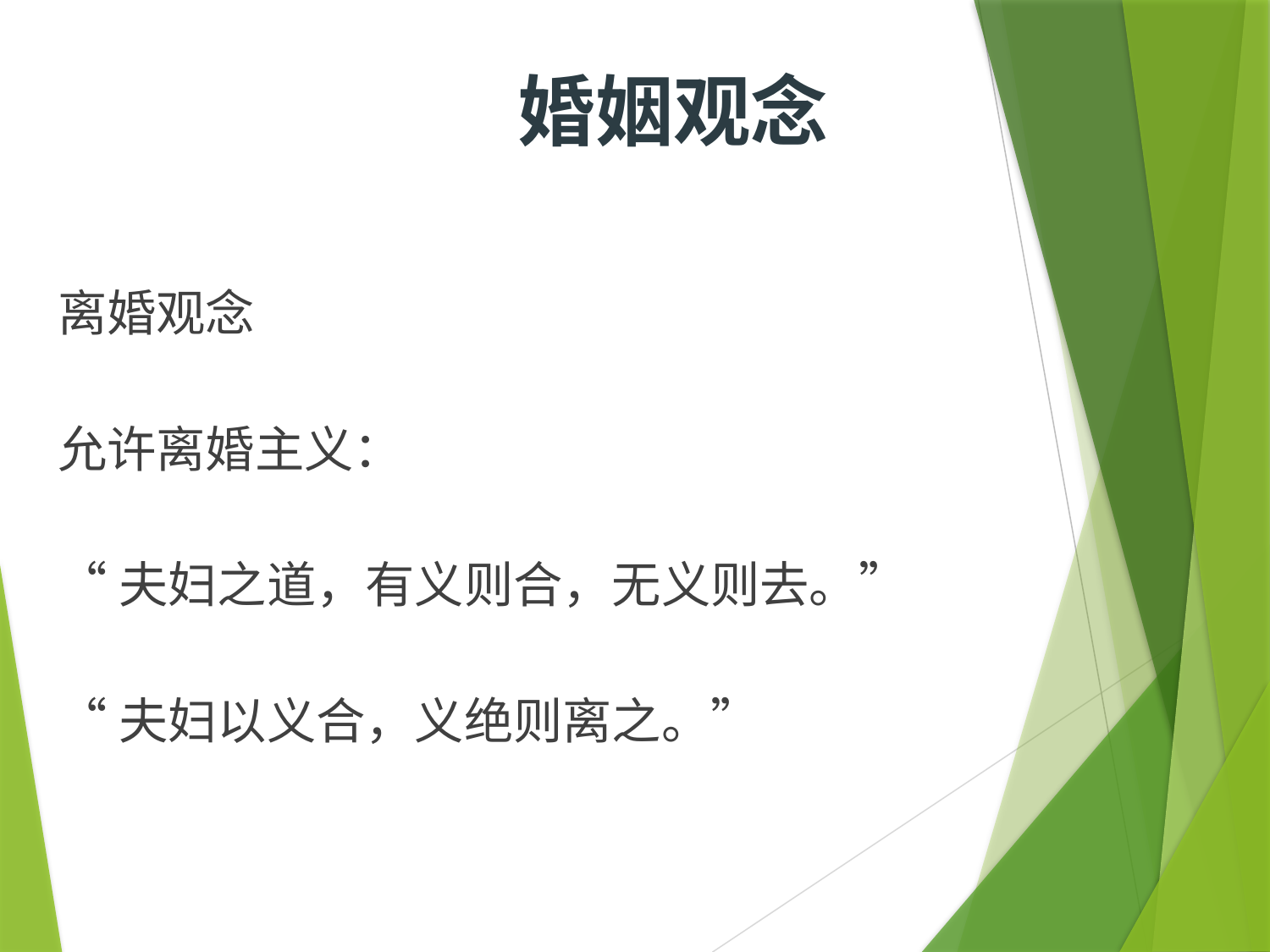

婚姻观念
离婚观念
允许离婚主义：
“夫妇之道，有义则合，无义则去。”
“夫妇以义合，义绝则离之。”